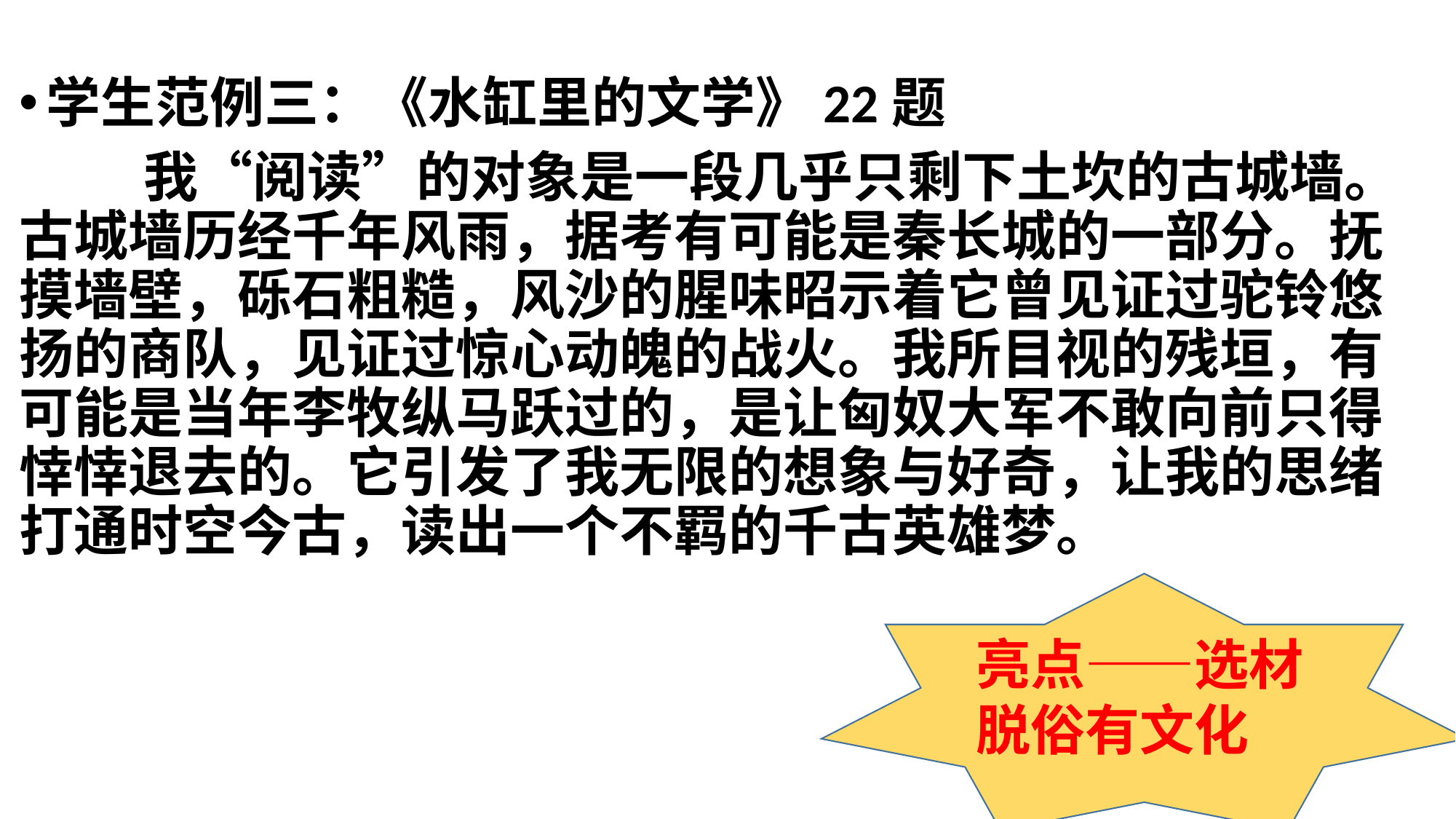

学生范例三：《水缸里的文学》22题
         我“阅读”的对象是一段几乎只剩下土坎的古城墙。古城墙历经千年风雨，据考有可能是秦长城的一部分。抚摸墙壁，砾石粗糙，风沙的腥味昭示着它曾见证过驼铃悠扬的商队，见证过惊心动魄的战火。我所目视的残垣，有可能是当年李牧纵马跃过的，是让匈奴大军不敢向前只得悻悻退去的。它引发了我无限的想象与好奇，让我的思绪打通时空今古，读出一个不羁的千古英雄梦。

亮点——选材脱俗有文化